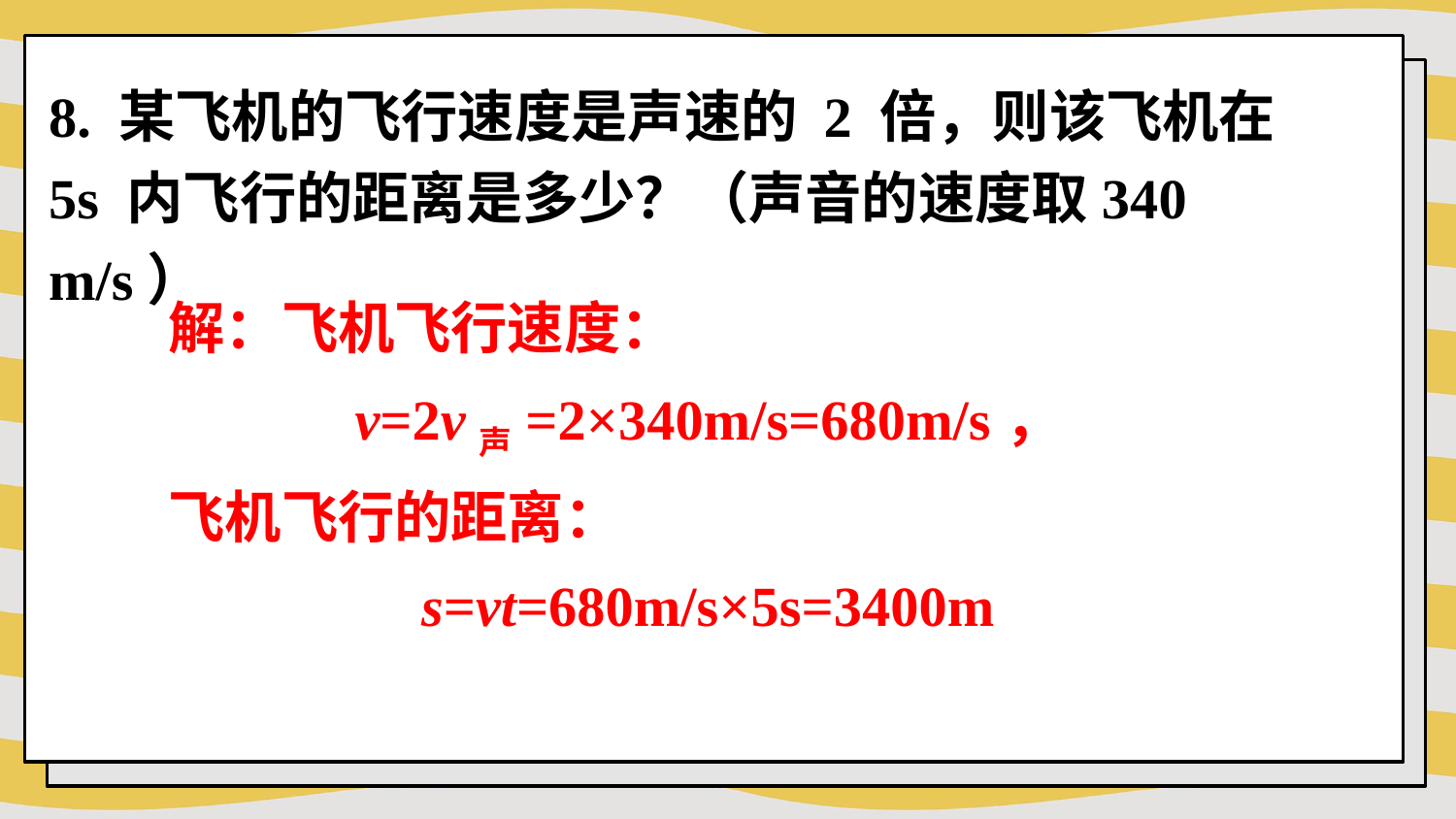

8. 某飞机的飞行速度是声速的 2 倍，则该飞机在 5s 内飞行的距离是多少？（声音的速度取340 m/s）
解：飞机飞行速度：
v=2v声=2×340m/s=680m/s，
飞机飞行的距离：
s=vt=680m/s×5s=3400m